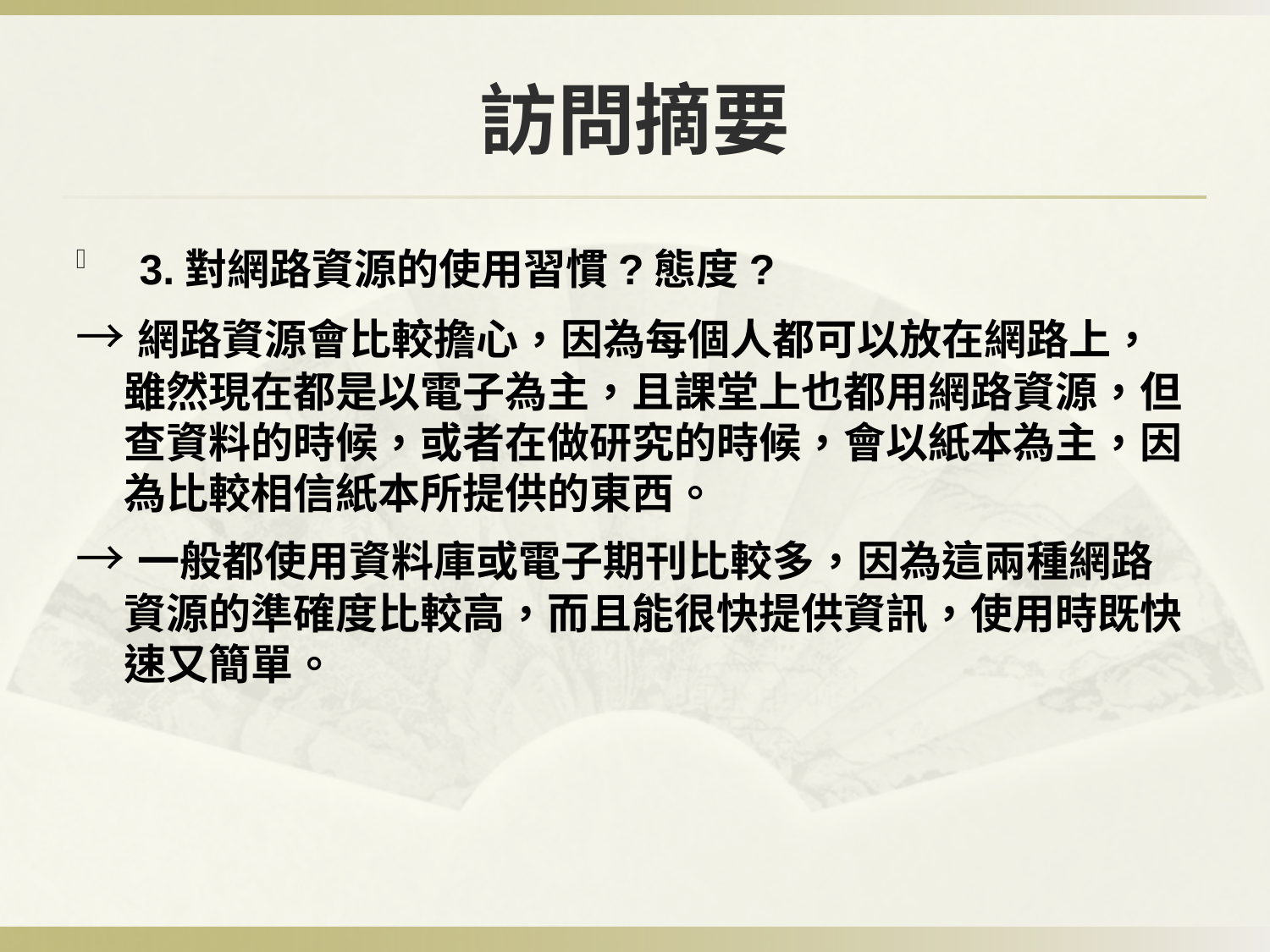

# 訪問摘要
 3.對網路資源的使用習慣?態度?
→網路資源會比較擔心，因為每個人都可以放在網路上，雖然現在都是以電子為主，且課堂上也都用網路資源，但查資料的時候，或者在做研究的時候，會以紙本為主，因為比較相信紙本所提供的東西。
→一般都使用資料庫或電子期刊比較多，因為這兩種網路資源的準確度比較高，而且能很快提供資訊，使用時既快速又簡單。